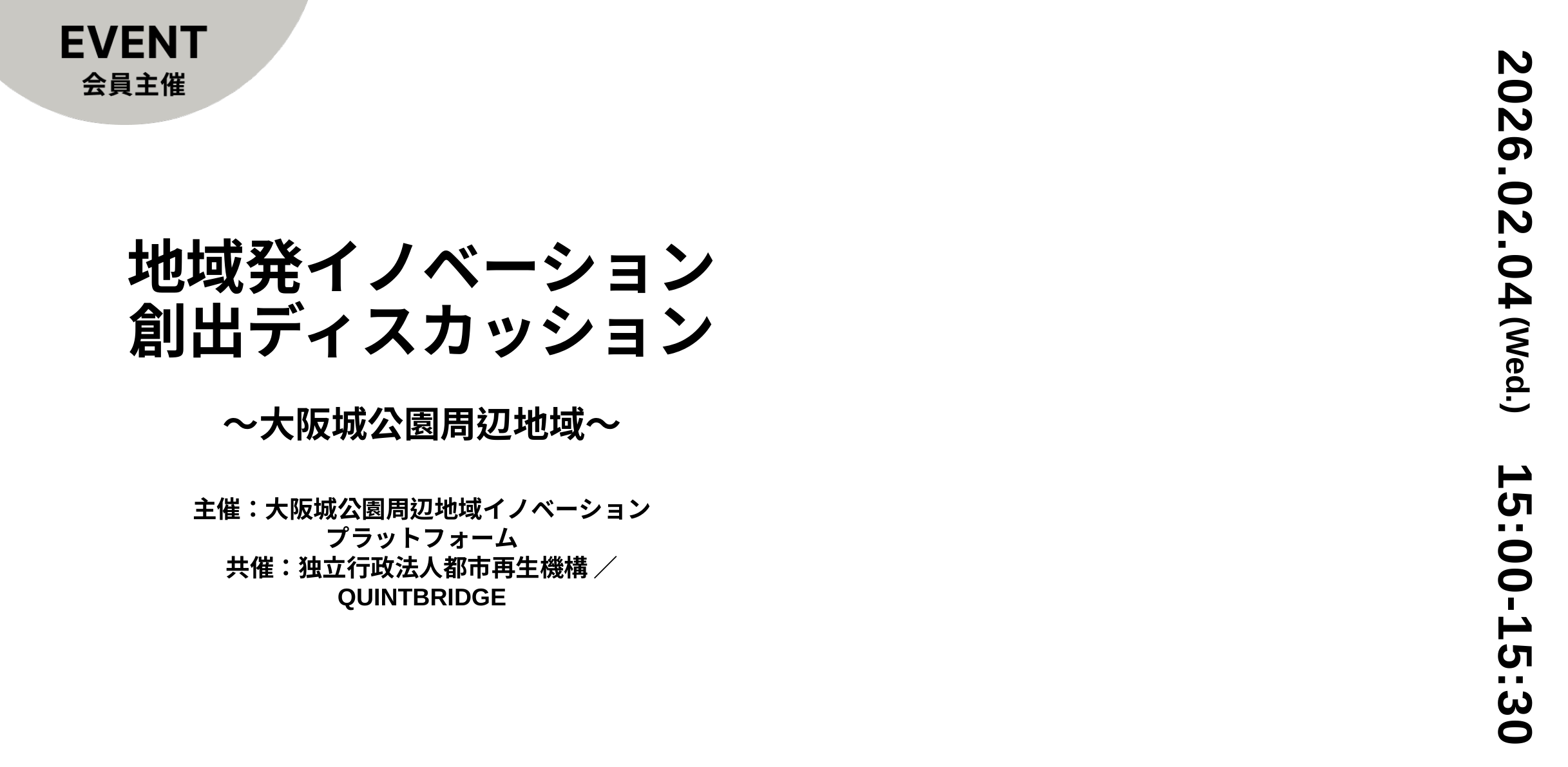

2026.02.04
# 地域発イノベーション創出ディスカッション
(Wed.)
～大阪城公園周辺地域～
主催：大阪城公園周辺地域イノベーション
プラットフォーム
15:00-15:30
共催：独立行政法人都市再生機構 ／ QUINTBRIDGE